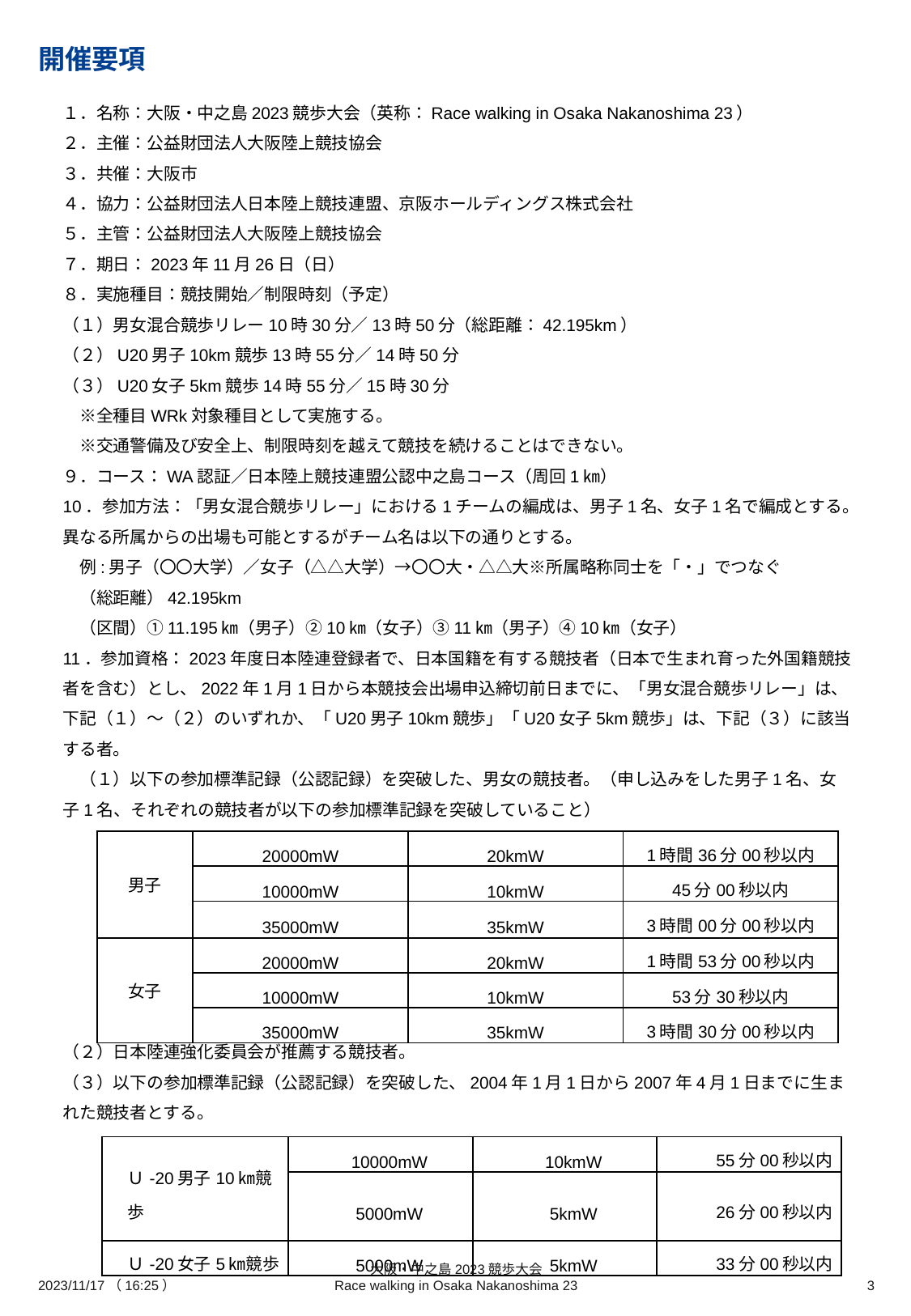

開催要項
１．名称：大阪・中之島2023競歩大会（英称：Race walking in Osaka Nakanoshima 23）
２．主催：公益財団法人大阪陸上競技協会
３．共催：大阪市
４．協力：公益財団法人日本陸上競技連盟、京阪ホールディングス株式会社
５．主管：公益財団法人大阪陸上競技協会
７．期日：2023年11月26日（日）
８．実施種目：競技開始／制限時刻（予定）
（１）男女混合競歩リレー10時30分／13時50分（総距離：42.195km）
（２）U20男子10km競歩13時55分／14時50分
（３）U20女子5km競歩14時55分／15時30分
　※全種目WRk対象種目として実施する。
　※交通警備及び安全上、制限時刻を越えて競技を続けることはできない。
９．コース：WA認証／日本陸上競技連盟公認中之島コース（周回1㎞）
10．参加方法：「男女混合競歩リレー」における1チームの編成は、男子1名、女子1名で編成とする。異なる所属からの出場も可能とするがチーム名は以下の通りとする。
　例:男子（〇〇大学）／女子（△△大学）→〇〇大・△△大※所属略称同士を「・」でつなぐ
　（総距離）42.195km
　（区間）①11.195㎞（男子）②10㎞（女子）③11㎞（男子）④10㎞（女子）
11．参加資格：2023年度日本陸連登録者で、日本国籍を有する競技者（日本で生まれ育った外国籍競技者を含む）とし、2022年1月1日から本競技会出場申込締切前日までに、「男女混合競歩リレー」は、下記（１）～（２）のいずれか、「U20男子10km競歩」「U20女子5km競歩」は、下記（３）に該当する者。
　（１）以下の参加標準記録（公認記録）を突破した、男女の競技者。（申し込みをした男子1名、女子1名、それぞれの競技者が以下の参加標準記録を突破していること）

（２）日本陸連強化委員会が推薦する競技者。
（３）以下の参加標準記録（公認記録）を突破した、2004年1月1日から2007年4月1日までに生まれた競技者とする。

| 男子 | 20000mW | 20kmW | 1時間36分00秒以内 |
| --- | --- | --- | --- |
| 男子 | 10000mW | 10kmW | 45分00秒以内 |
|  | 35000mW | 35kmW | 3時間00分00秒以内 |
| 女子 | 20000mW | 20kmW | 1時間53分00秒以内 |
| 女子 | 10000mW | 10kmW | 53分30秒以内 |
|  | 35000mW | 35kmW | 3時間30分00秒以内 |
| Ｕ-20男子10㎞競歩 | 10000mW | 10kmW | 55分00秒以内 |
| --- | --- | --- | --- |
|  | 5000mW | 5kmW | 26分00秒以内 |
| Ｕ-20女子5㎞競歩 | 5000mW | 5kmW | 33分00秒以内 |
2023/11/17（16:25）
大阪・中之島2023競歩大会
Race walking in Osaka Nakanoshima 23
3